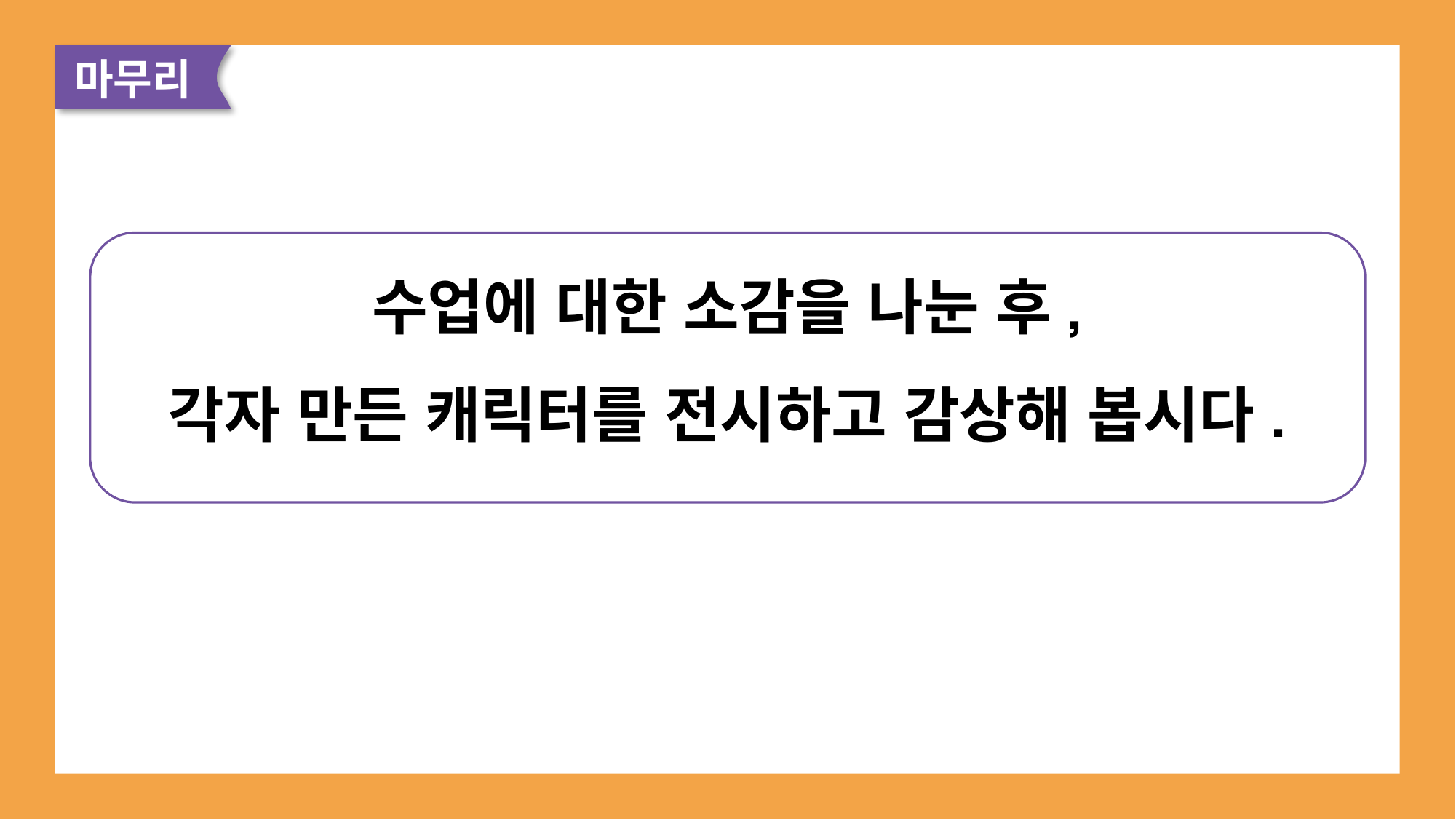

마무리

수업에 대한 소감을 나눈 후,
각자 만든 캐릭터를 전시하고 감상해 봅시다.